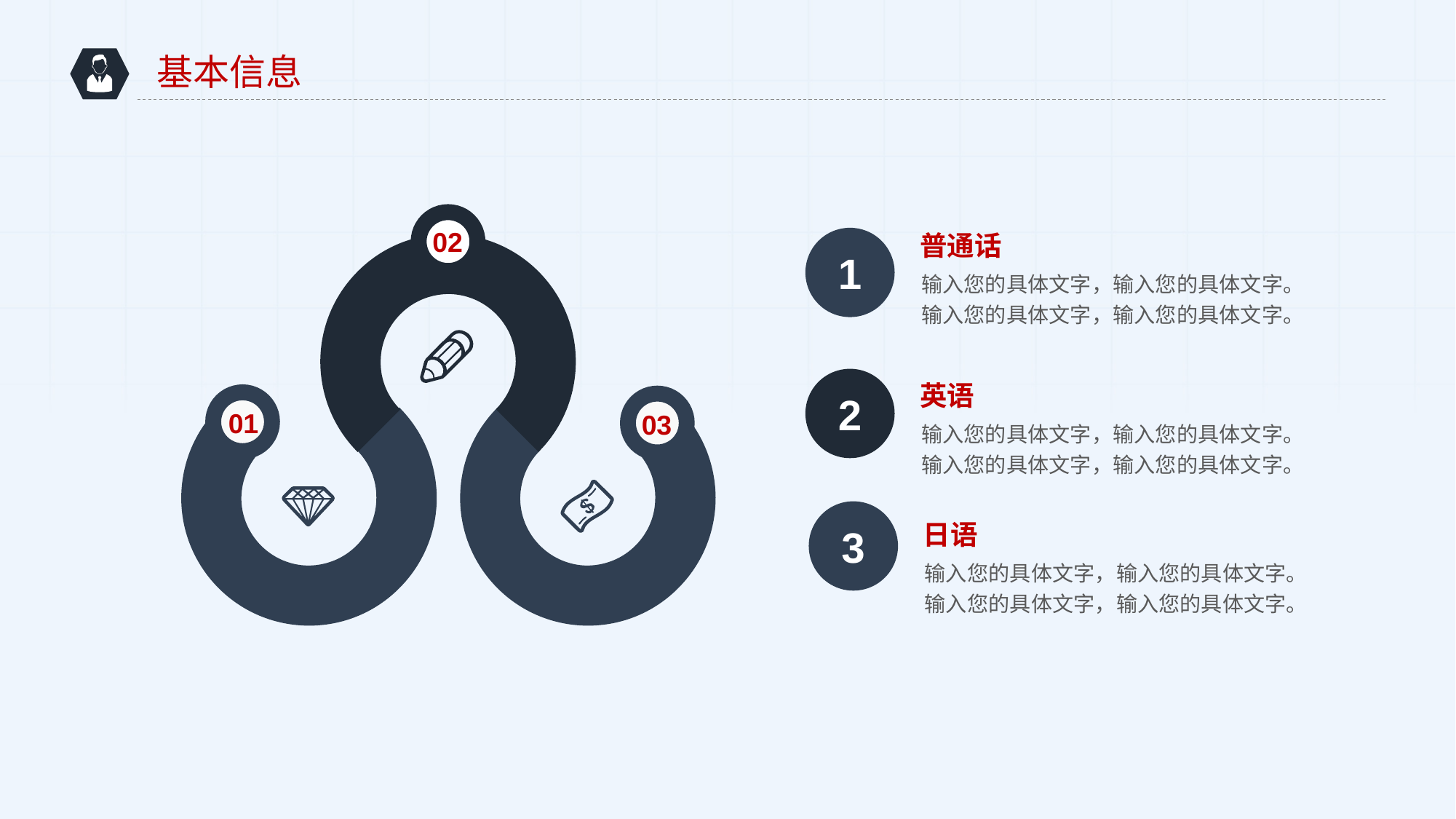

基本信息

02
普通话
1

输入您的具体文字，输入您的具体文字。输入您的具体文字，输入您的具体文字。

2

英语

01

03
输入您的具体文字，输入您的具体文字。输入您的具体文字，输入您的具体文字。

3
日语
输入您的具体文字，输入您的具体文字。输入您的具体文字，输入您的具体文字。